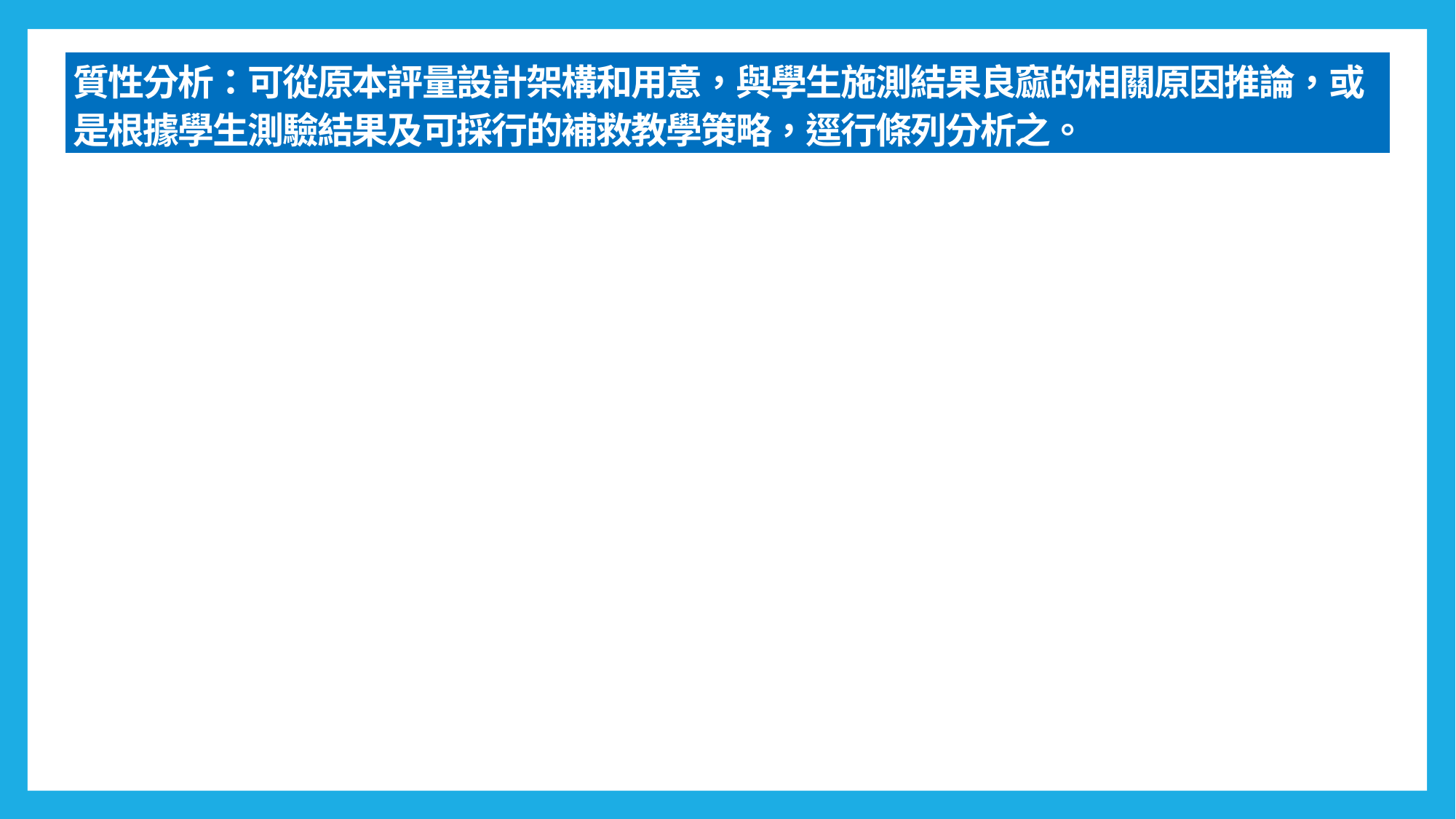

質性分析：可從原本評量設計架構和用意，與學生施測結果良窳的相關原因推論，或是根據學生測驗結果及可採行的補救教學策略，逕行條列分析之。